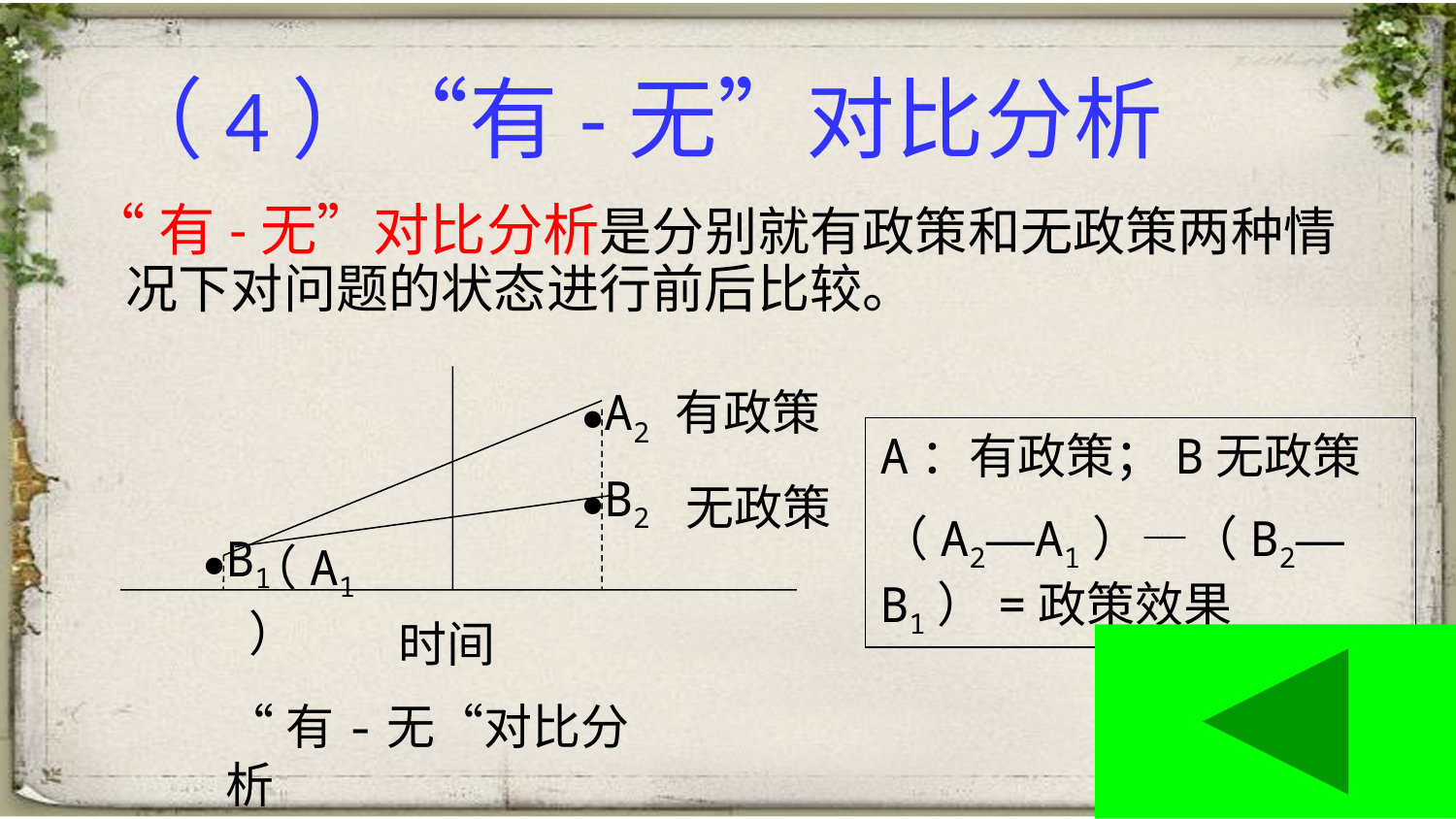

# （4）“有-无”对比分析
“有-无”对比分析是分别就有政策和无政策两种情况下对问题的状态进行前后比较。

●A2
有政策

A：有政策；B无政策
（A2—A1）—（B2—B1）=政策效果
●B2
无政策

●B1

（A1）

时间

“有-无“对比分析